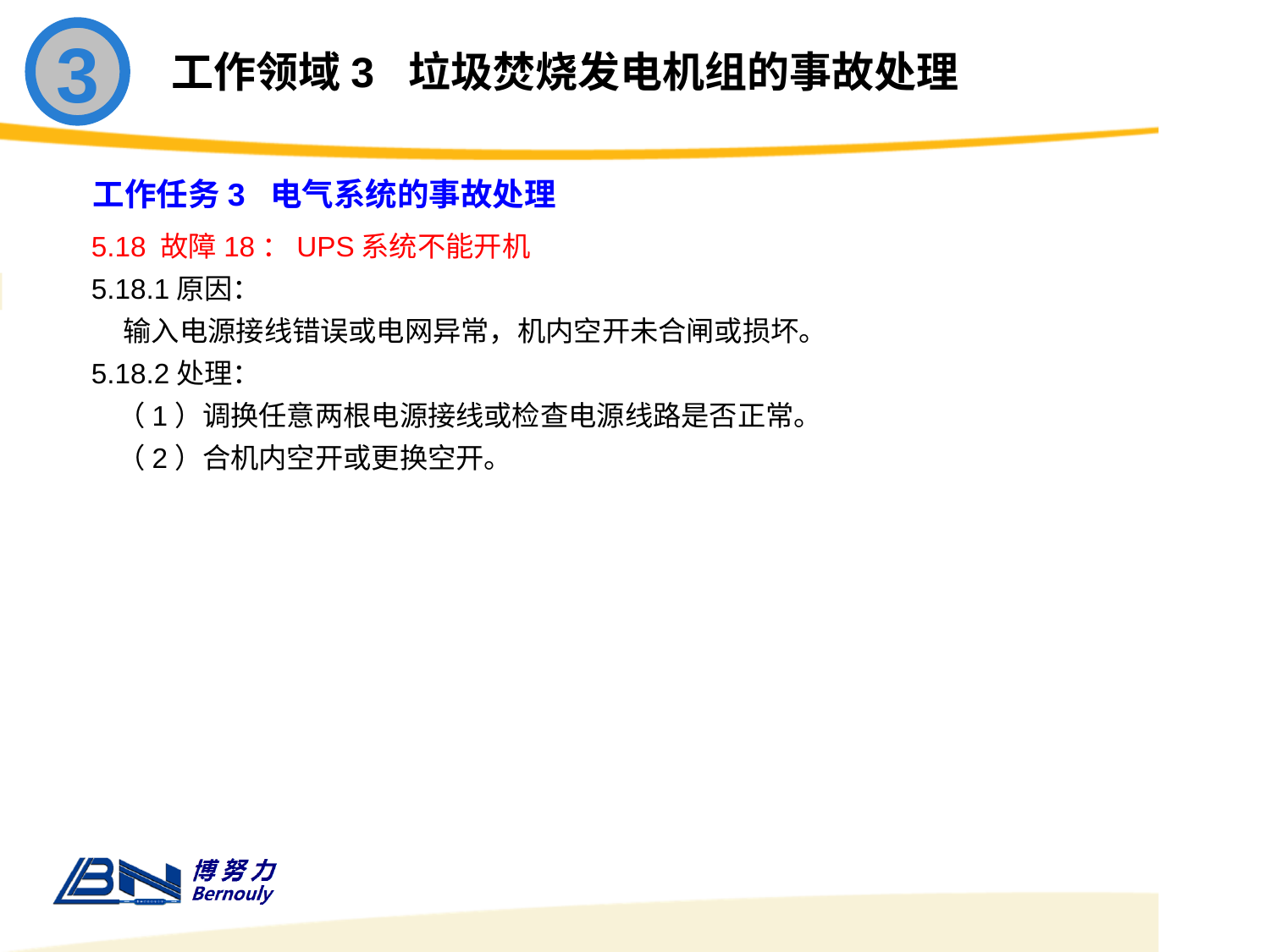

3
工作领域3  垃圾焚烧发电机组的事故处理
工作任务3  电气系统的事故处理
5.18 故障18：UPS系统不能开机
5.18.1原因：
    输入电源接线错误或电网异常，机内空开未合闸或损坏。
5.18.2处理：
   （1）调换任意两根电源接线或检查电源线路是否正常。
   （2）合机内空开或更换空开。